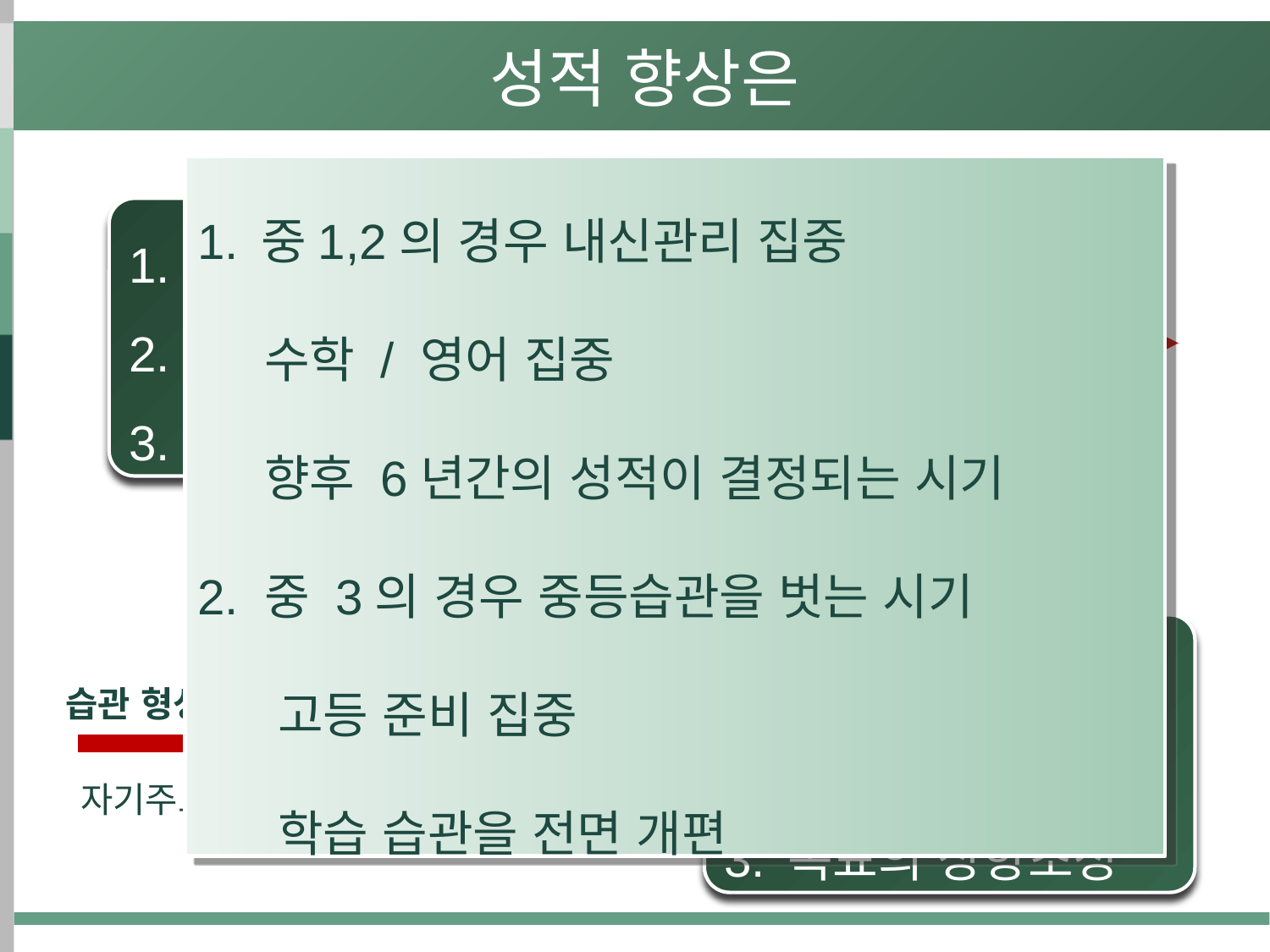

성적 향상은
중1,2의 경우 내신관리 집중
    수학 / 영어 집중
    향후 6년간의 성적이 결정되는 시기
2. 중 3의 경우 중등습관을 벗는 시기
     고등 준비 집중
     학습 습관을 전면 개편
잠복기가 존재
상태변화의 구간
인내와 반복 필요
안정화시기

심화학습
생활화시기

취약점 분석 및 개선
습관 생성기

객관적 자기분석
꾸준한 시도
목표의 상향조정
개념원리완성
습관 형성기
자기주도학습 시작